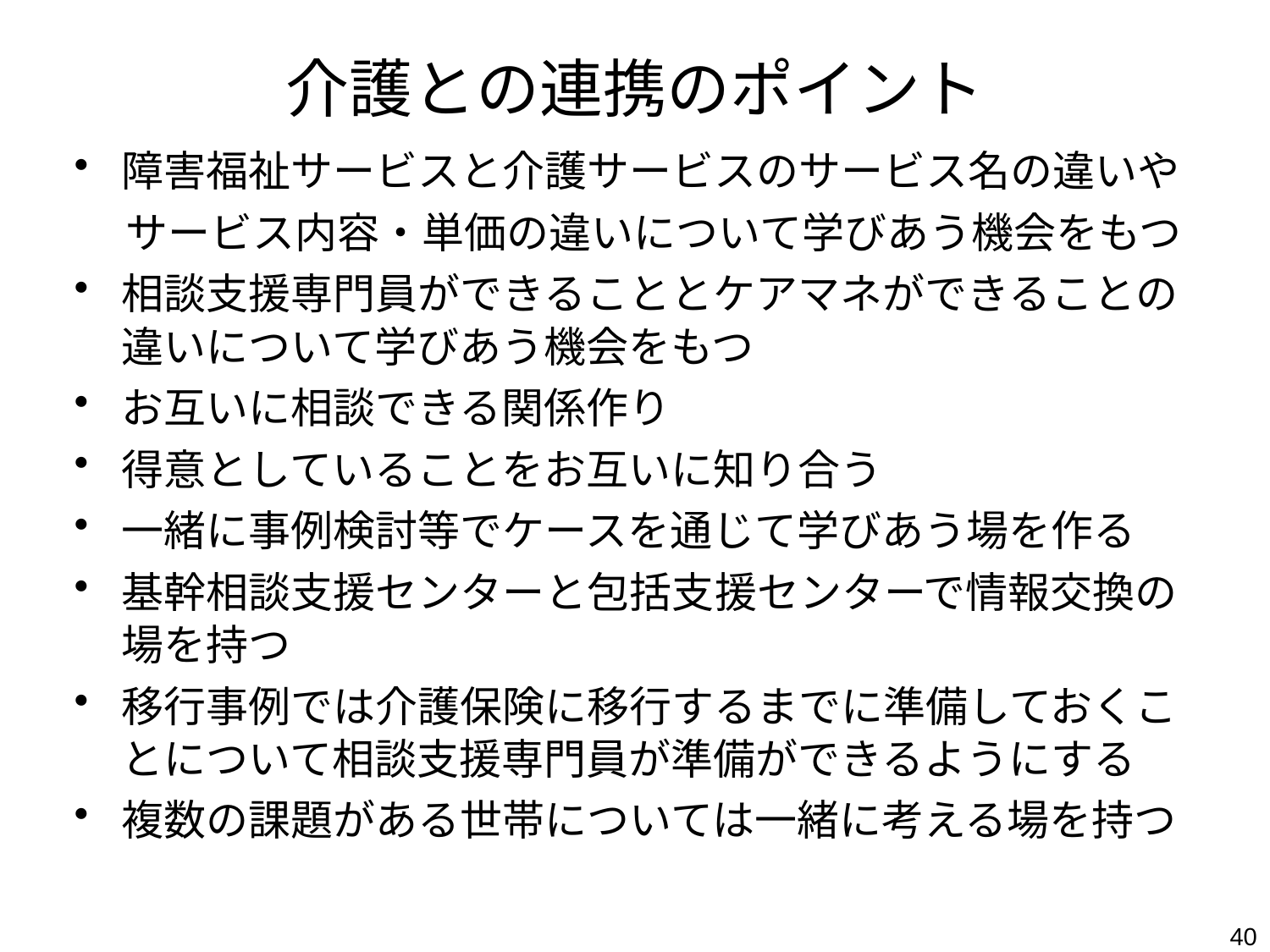

# 介護との連携のポイント
障害福祉サービスと介護サービスのサービス名の違いや
　 サービス内容・単価の違いについて学びあう機会をもつ
相談支援専門員ができることとケアマネができることの違いについて学びあう機会をもつ
お互いに相談できる関係作り
得意としていることをお互いに知り合う
一緒に事例検討等でケースを通じて学びあう場を作る
基幹相談支援センターと包括支援センターで情報交換の場を持つ
移行事例では介護保険に移行するまでに準備しておくことについて相談支援専門員が準備ができるようにする
複数の課題がある世帯については一緒に考える場を持つ

40